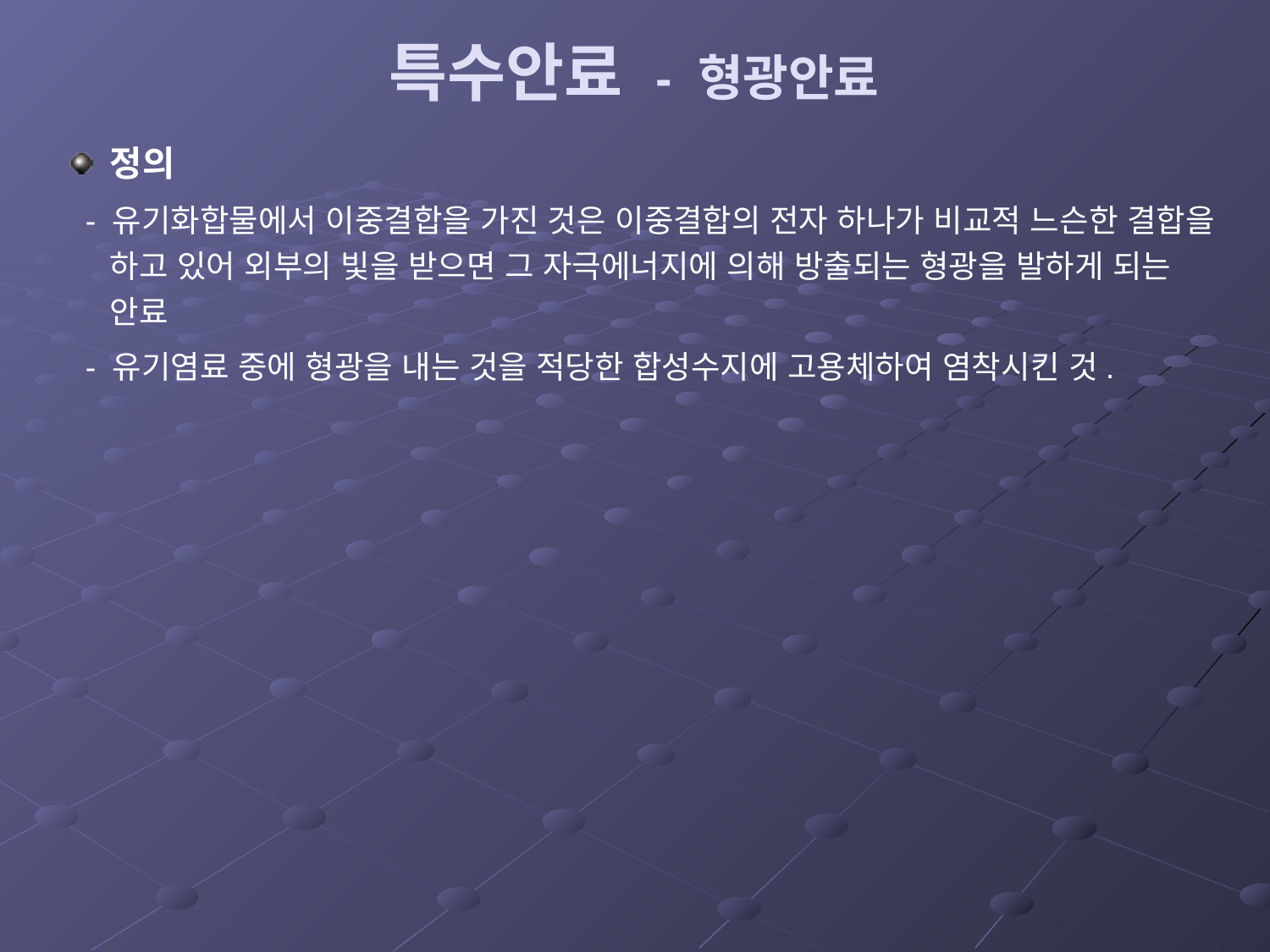

# 특수안료 - 형광안료
정의
  - 유기화합물에서 이중결합을 가진 것은 이중결합의 전자 하나가 비교적 느슨한 결합을 하고 있어 외부의 빛을 받으면 그 자극에너지에 의해 방출되는 형광을 발하게 되는 안료
  - 유기염료 중에 형광을 내는 것을 적당한 합성수지에 고용체하여 염착시킨 것.